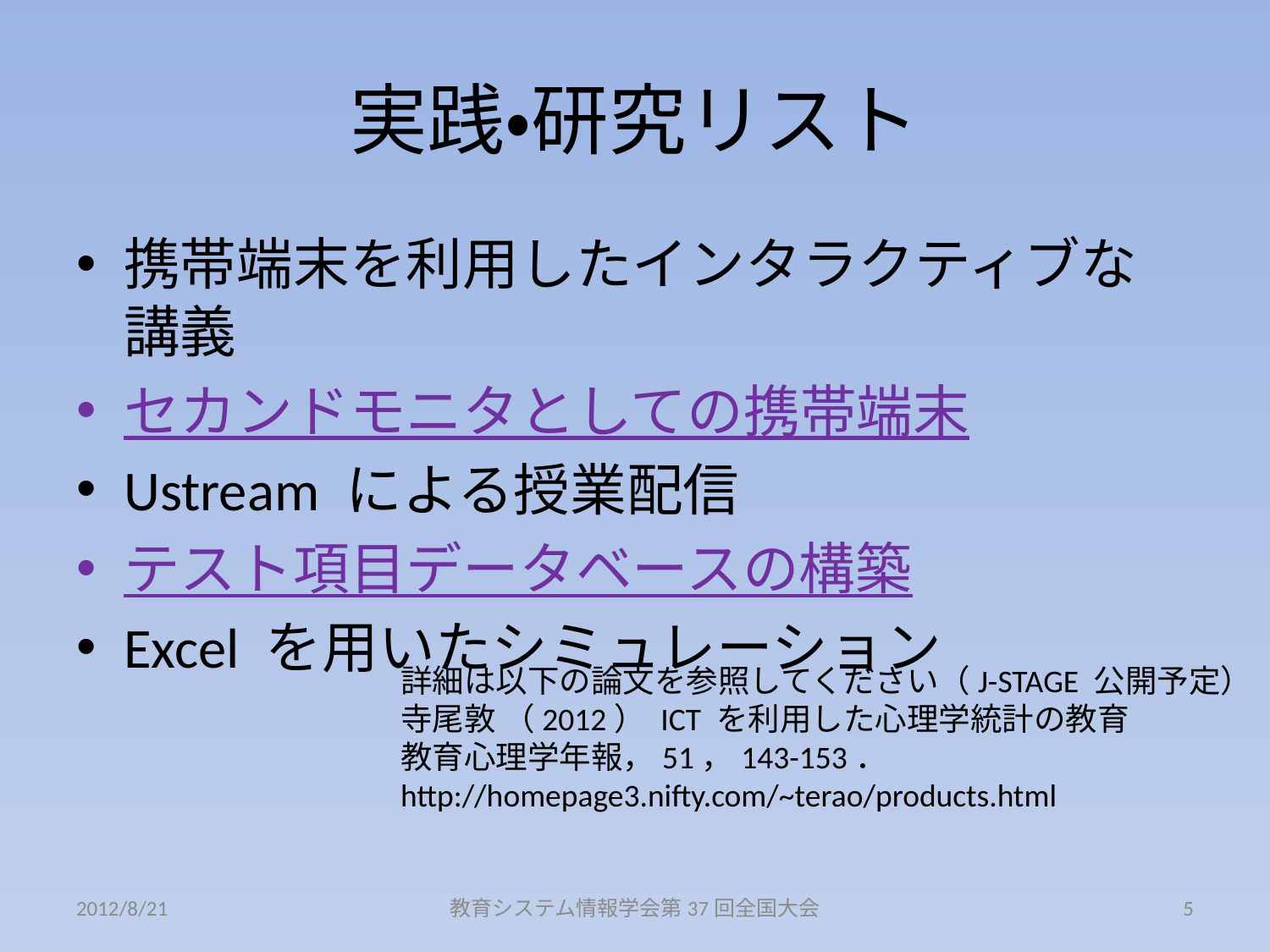

# 実践・研究リスト
携帯端末を利用したインタラクティブな講義
セカンドモニタとしての携帯端末
Ustream による授業配信
テスト項目データベースの構築
Excel を用いたシミュレーション
詳細は以下の論文を参照してください（J-STAGE 公開予定）
寺尾敦 （2012） ICT を利用した心理学統計の教育
教育心理学年報，51，143-153．
http://homepage3.nifty.com/~terao/products.html
2012/8/21
教育システム情報学会第37回全国大会
5